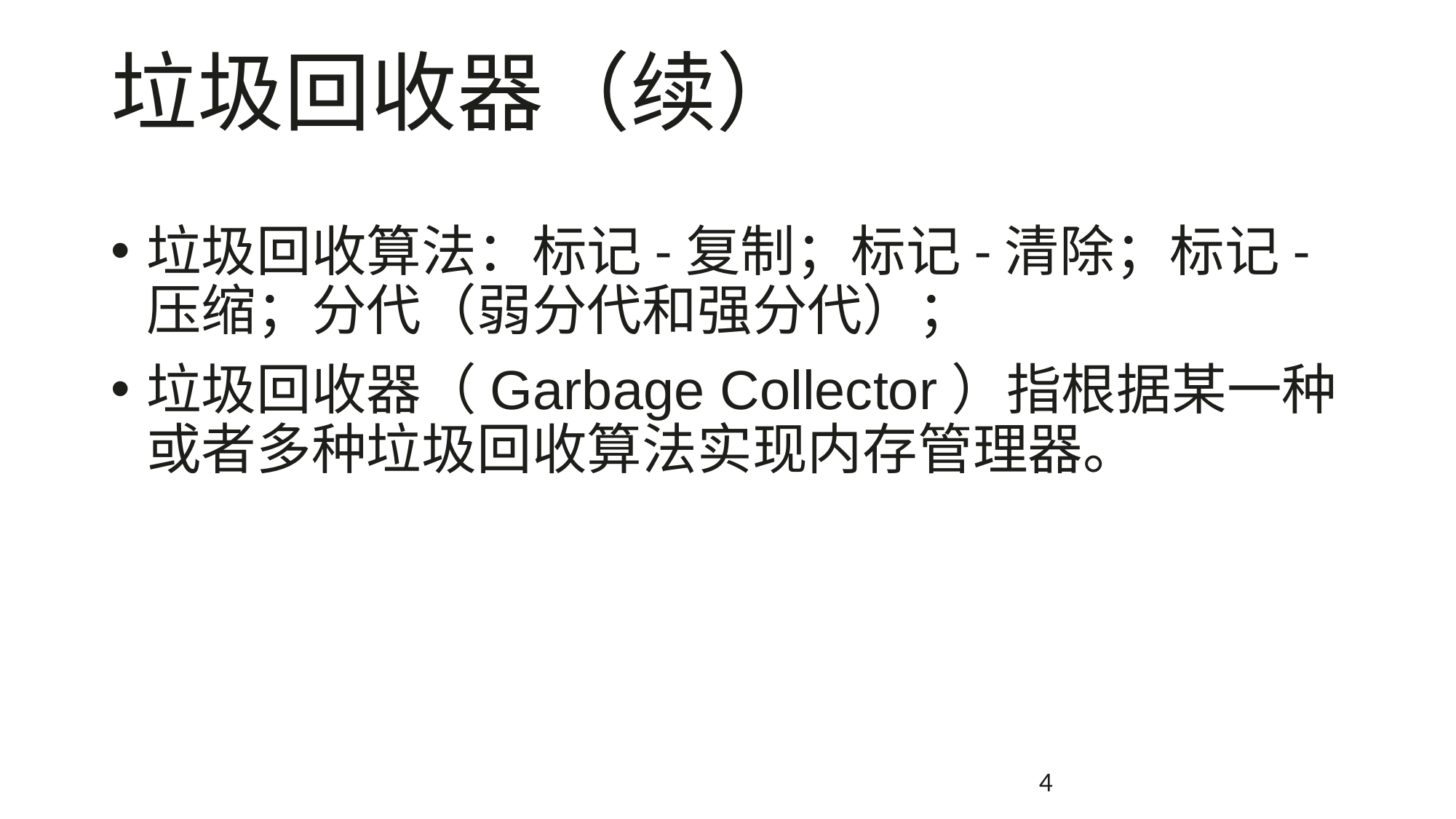

# 垃圾回收器（续）
垃圾回收算法：标记-复制；标记-清除；标记-压缩；分代（弱分代和强分代）；
垃圾回收器（Garbage Collector）指根据某一种或者多种垃圾回收算法实现内存管理器。

4